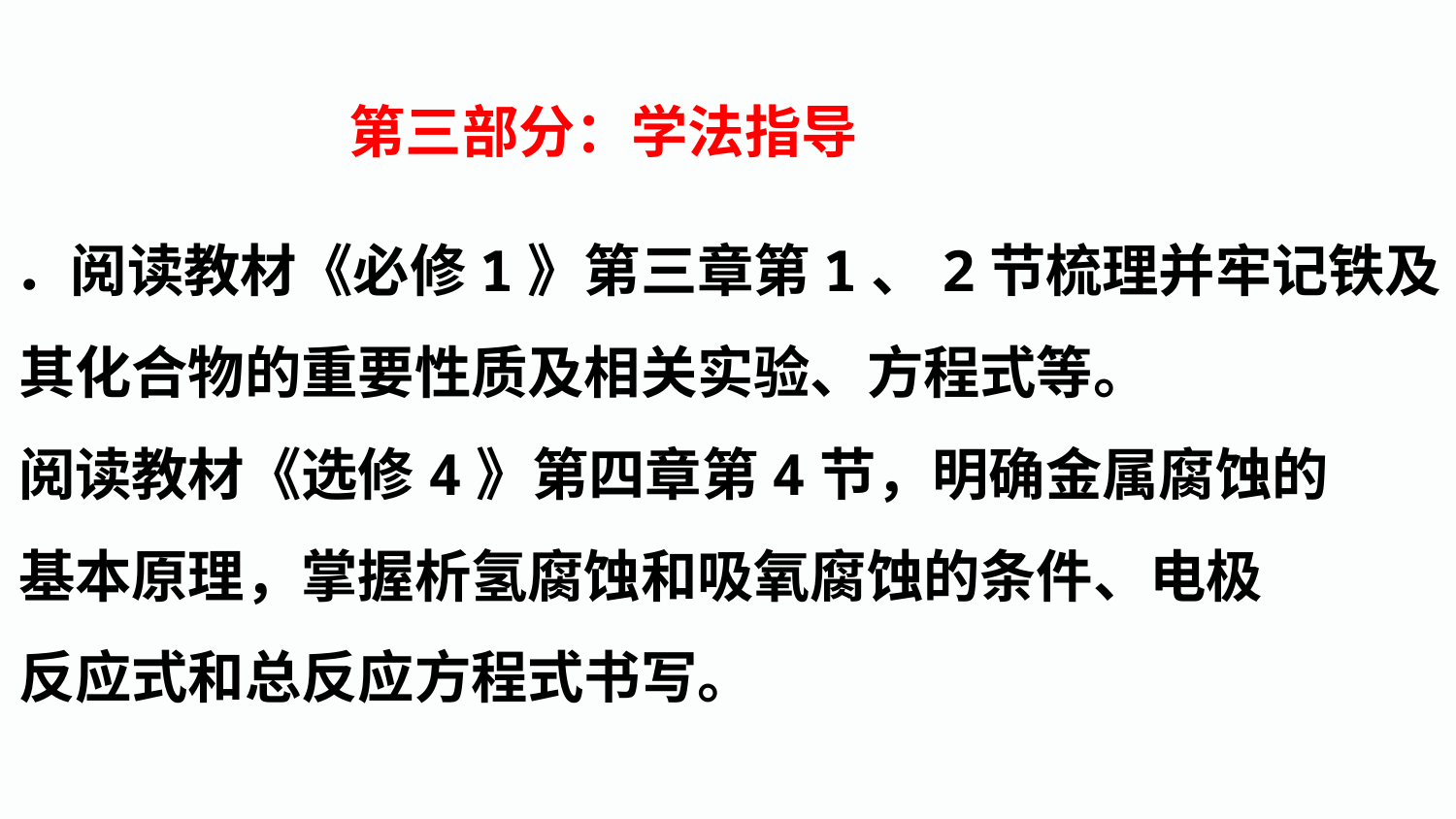

第三部分：学法指导
1．阅读教材《必修1》第三章第1、2节梳理并牢记铁及
   其化合物的重要性质及相关实验、方程式等。
   阅读教材《选修4》第四章第4节，明确金属腐蚀的
   基本原理，掌握析氢腐蚀和吸氧腐蚀的条件、电极
   反应式和总反应方程式书写。